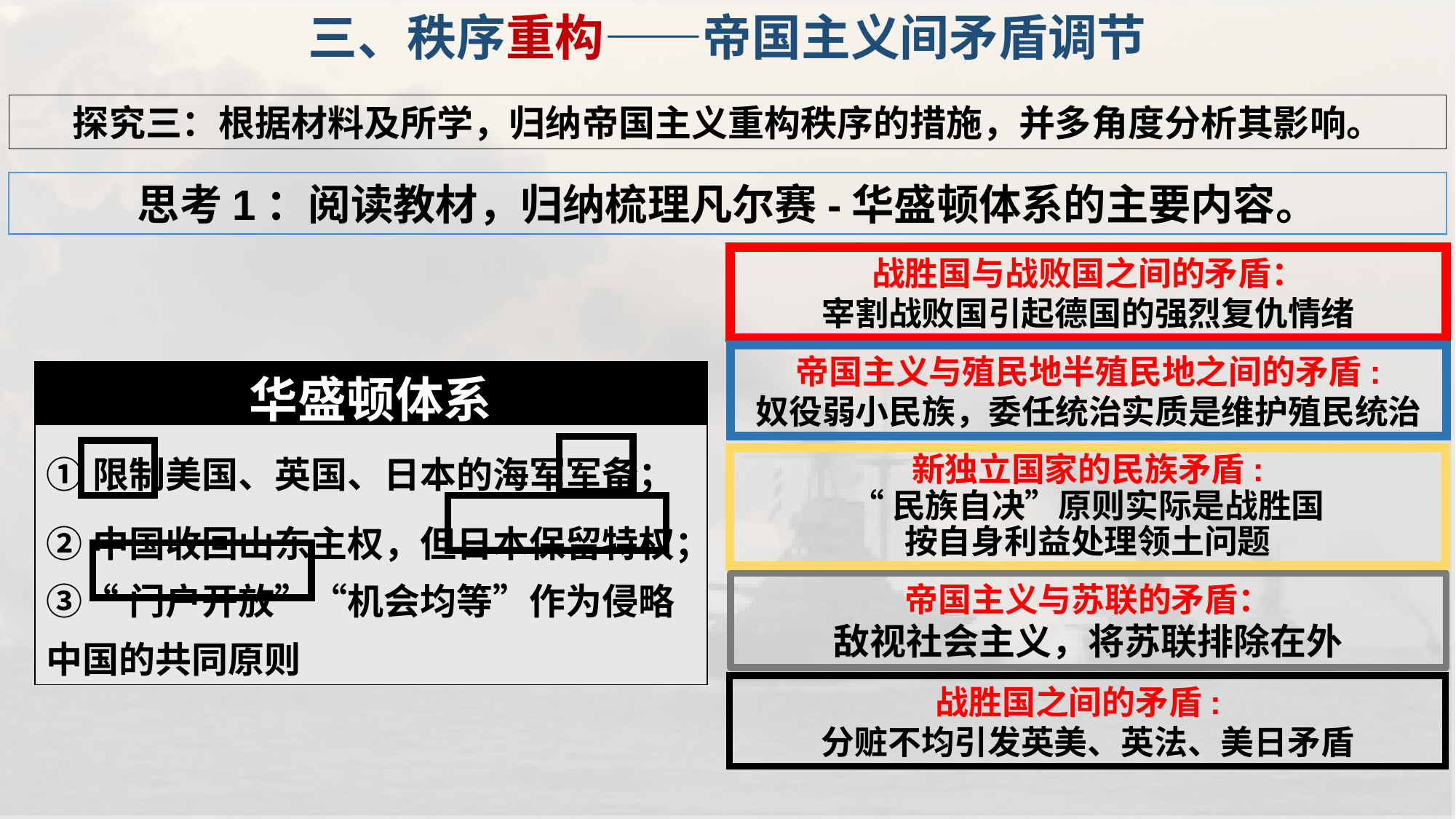

三、秩序重构——帝国主义间矛盾调节
探究三：根据材料及所学，归纳帝国主义重构秩序的措施，并多角度分析其影响。
思考1：阅读教材，归纳梳理凡尔赛-华盛顿体系的主要内容。
战胜国与战败国之间的矛盾：
宰割战败国引起德国的强烈复仇情绪
帝国主义与殖民地半殖民地之间的矛盾:
奴役弱小民族，委任统治实质是维护殖民统治
| 华盛顿体系 |
| --- |
| ①限制美国、英国、日本的海军军备； ②中国收回山东主权，但日本保留特权； ③“门户开放”“机会均等”作为侵略中国的共同原则 |

新独立国家的民族矛盾:
“民族自决”原则实际是战胜国
按自身利益处理领土问题

帝国主义与苏联的矛盾：
敌视社会主义，将苏联排除在外
战胜国之间的矛盾:
分赃不均引发英美、英法、美日矛盾